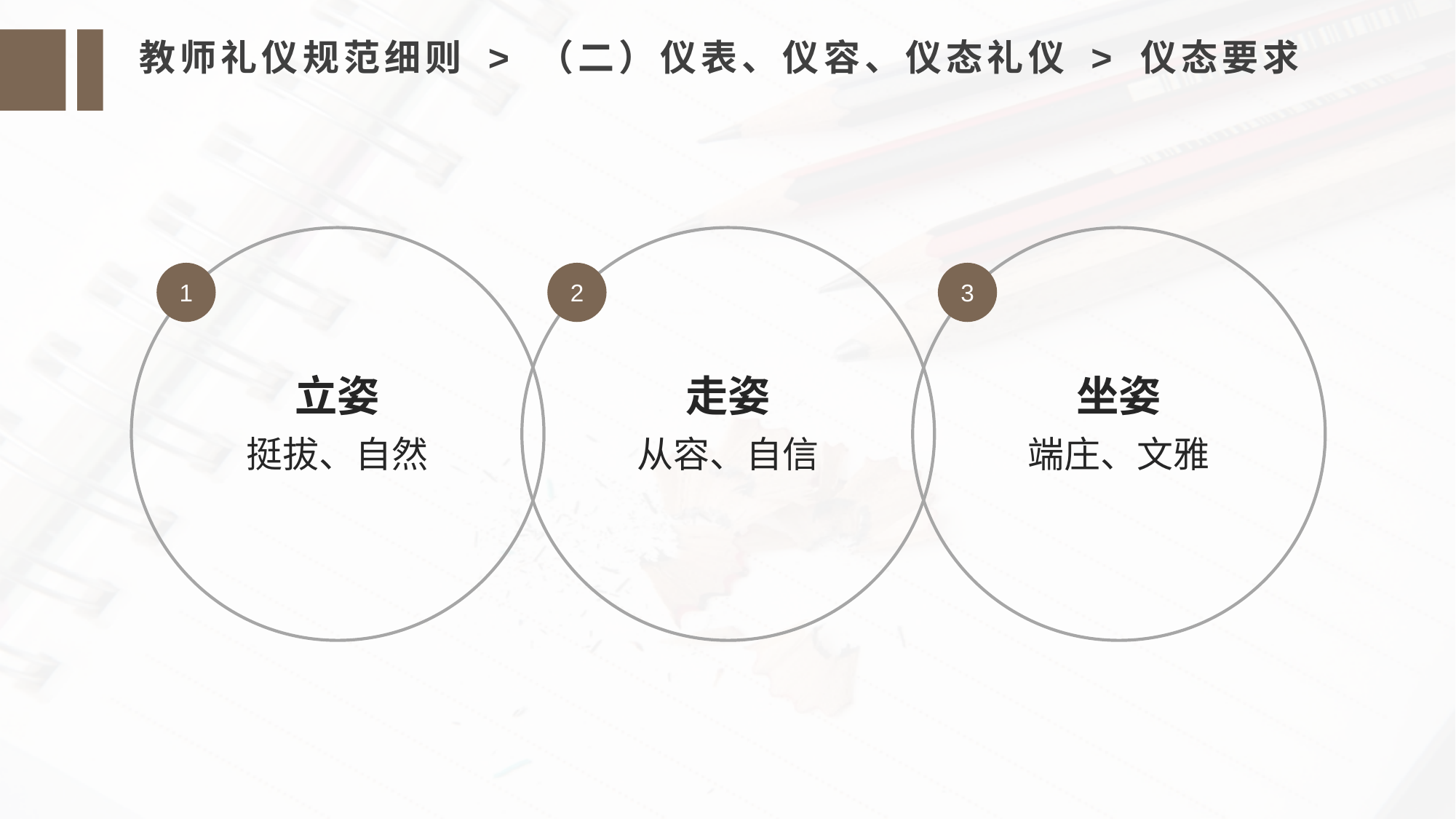

教师礼仪规范细则 > （二）仪表、仪容、仪态礼仪 > 仪态要求

1
2
3
走姿
从容、自信
坐姿
端庄、文雅
立姿
挺拔、自然